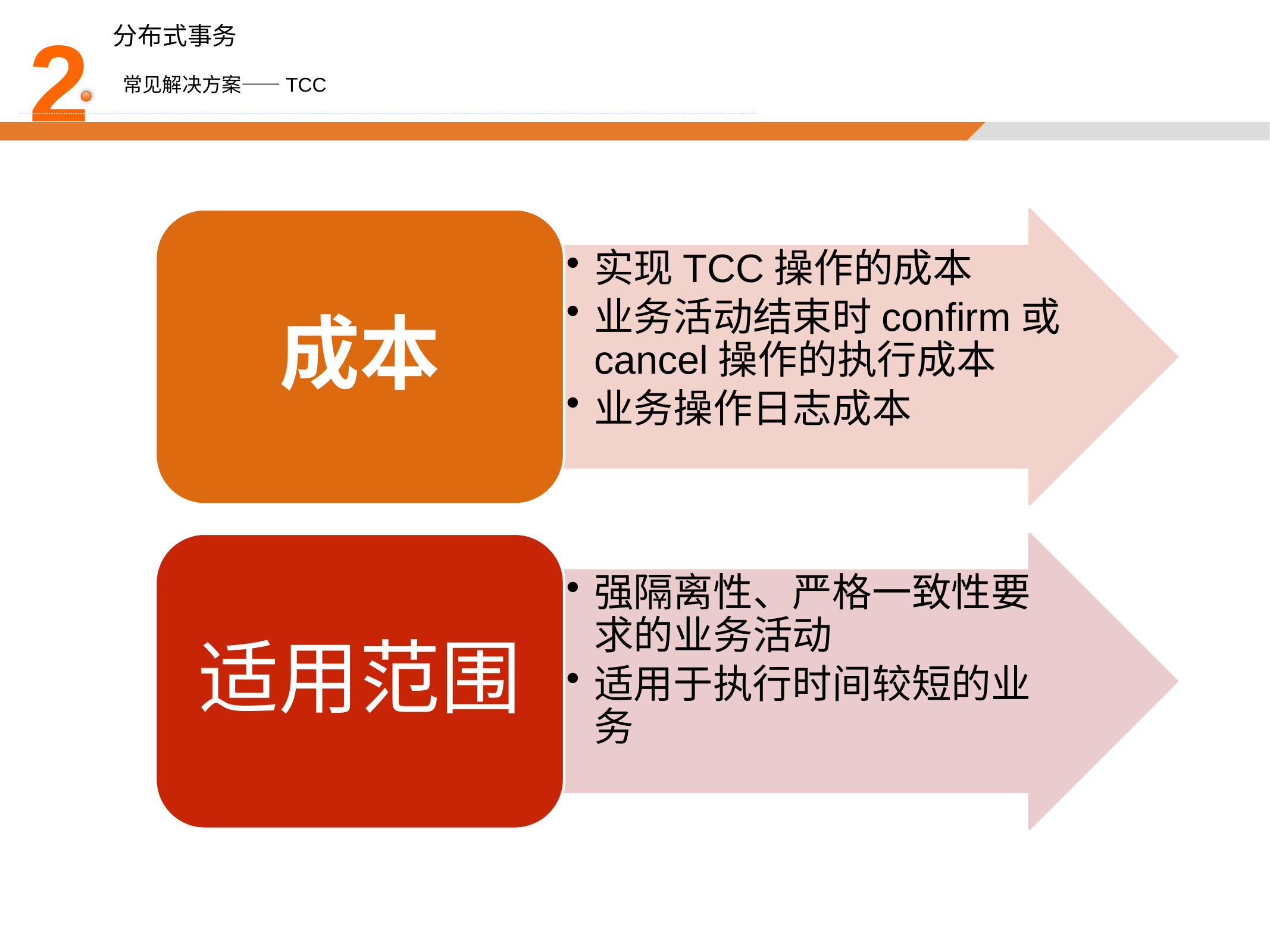

2
分布式事务

常见解决方案——TCC
成本
实现TCC操作的成本
业务活动结束时confirm或cancel操作的执行成本
业务操作日志成本
适用范围
强隔离性、严格一致性要求的业务活动
适用于执行时间较短的业务